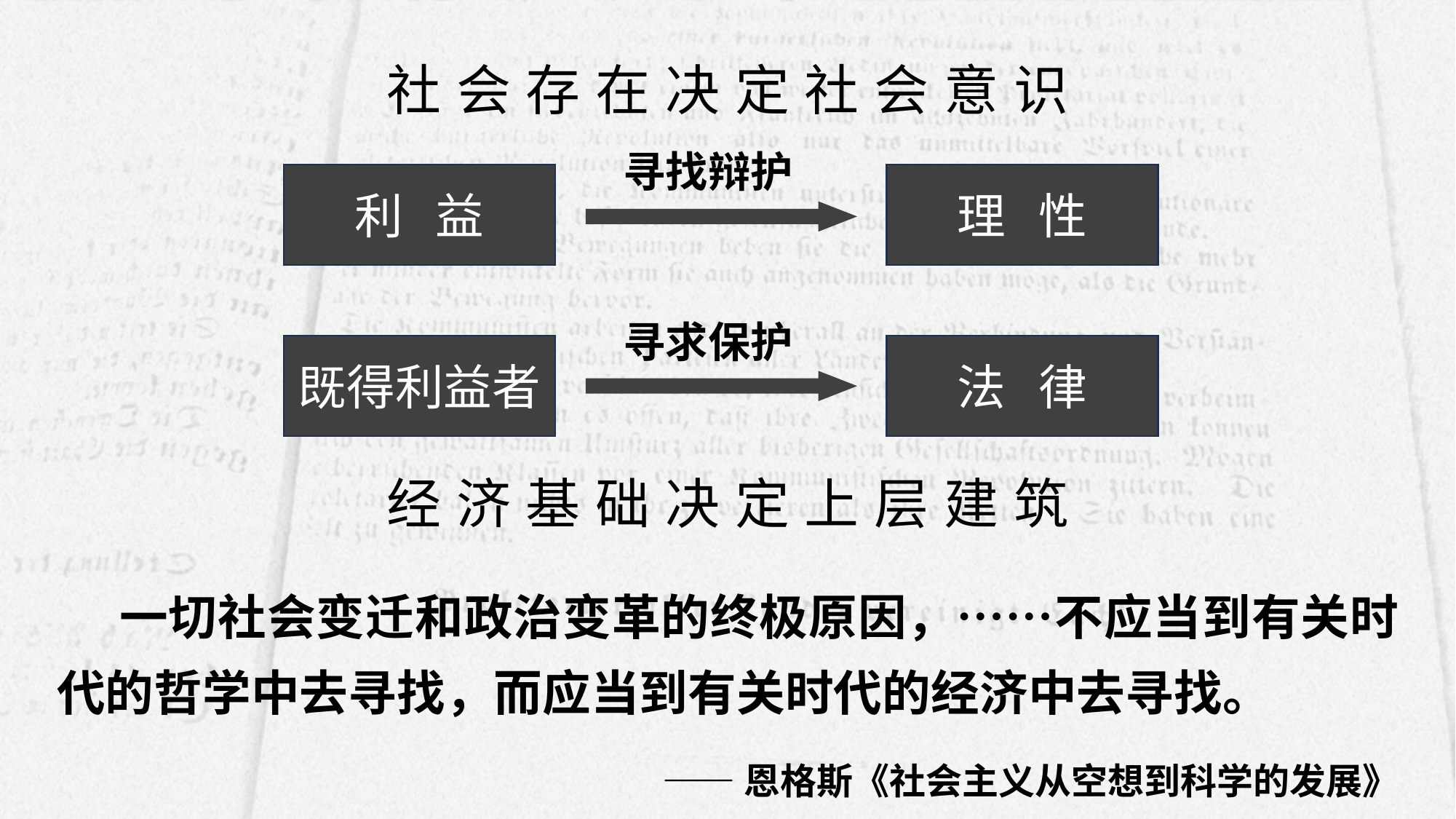

社会存在决定社会意识
寻找辩护
利   益
理   性

寻求保护
既得利益者
法   律

经济基础决定上层建筑
     一切社会变迁和政治变革的终极原因，……不应当到有关时代的哲学中去寻找，而应当到有关时代的经济中去寻找。

——恩格斯《社会主义从空想到科学的发展》